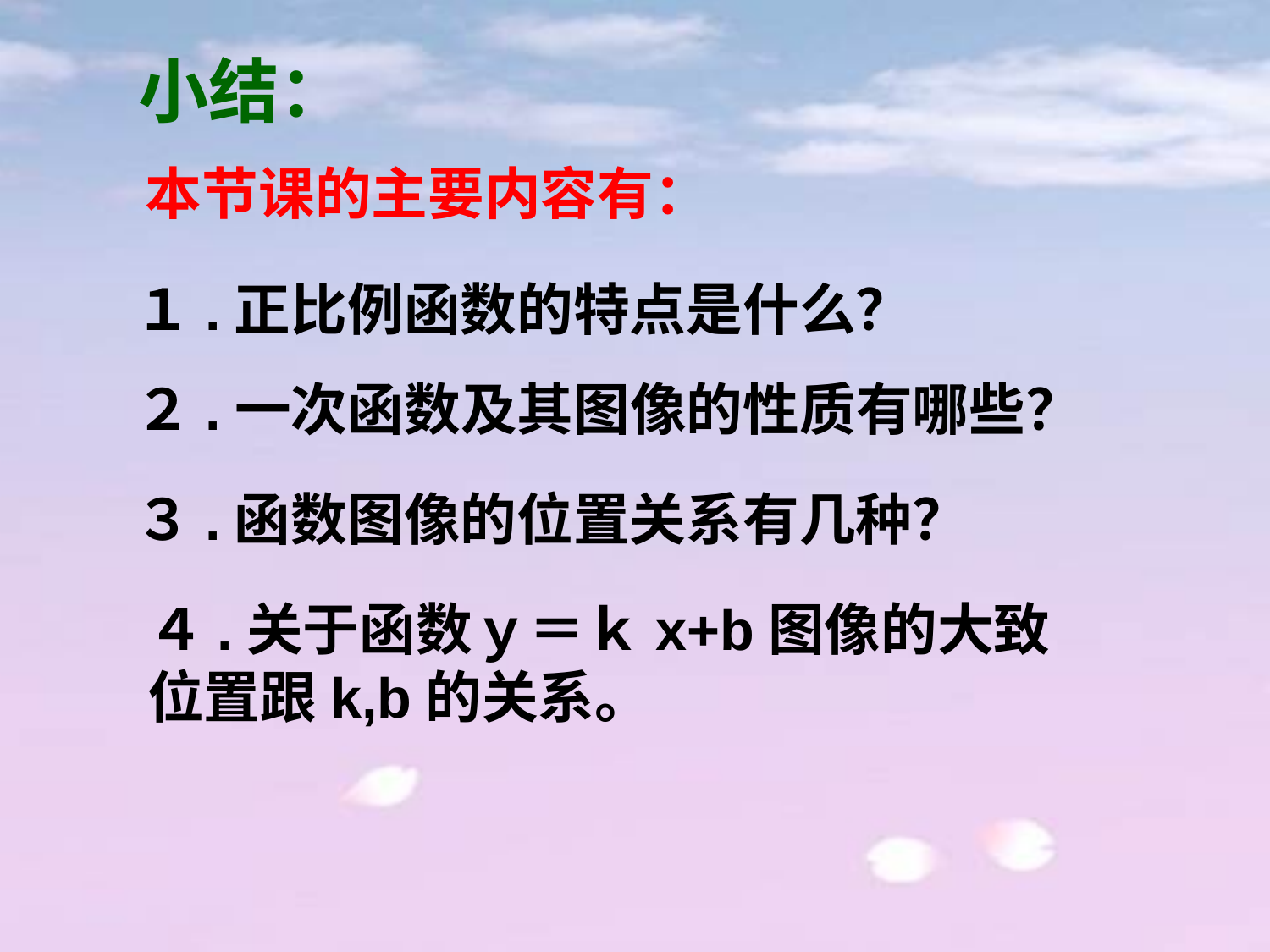

小结：
本节课的主要内容有：
１.正比例函数的特点是什么？
２.一次函数及其图像的性质有哪些？
３.函数图像的位置关系有几种？
４.关于函数ｙ＝ｋx+b图像的大致
位置跟k,b的关系。